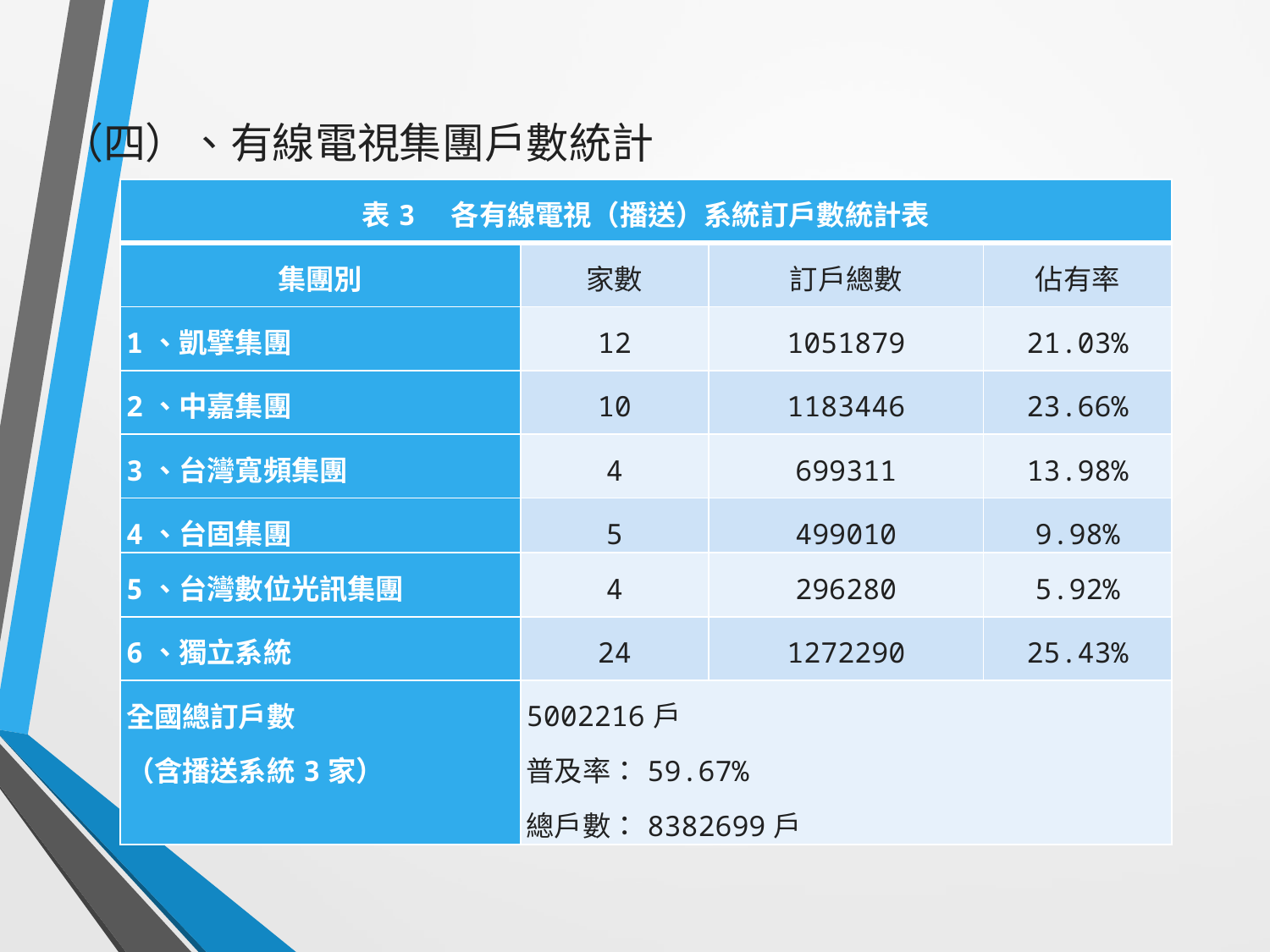

（四）、有線電視集團戶數統計

| 表3　各有線電視（播送）系統訂戶數統計表 |  |  |  |
| --- | --- | --- | --- |
| 集團別 | 家數 | 訂戶總數 | 佔有率 |
| 1、凱擘集團 | 12 | 1051879 | 21.03% |
| 2、中嘉集團 | 10 | 1183446 | 23.66% |
| 3、台灣寬頻集團 | 4 | 699311 | 13.98% |
| 4、台固集團 | 5 | 499010 | 9.98% |
| 5、台灣數位光訊集團 | 4 | 296280 | 5.92% |
| 6、獨立系統 | 24 | 1272290 | 25.43% |
| 全國總訂戶數 （含播送系統3家） | 5002216戶 普及率：59.67% 總戶數：8382699戶 |  |  |